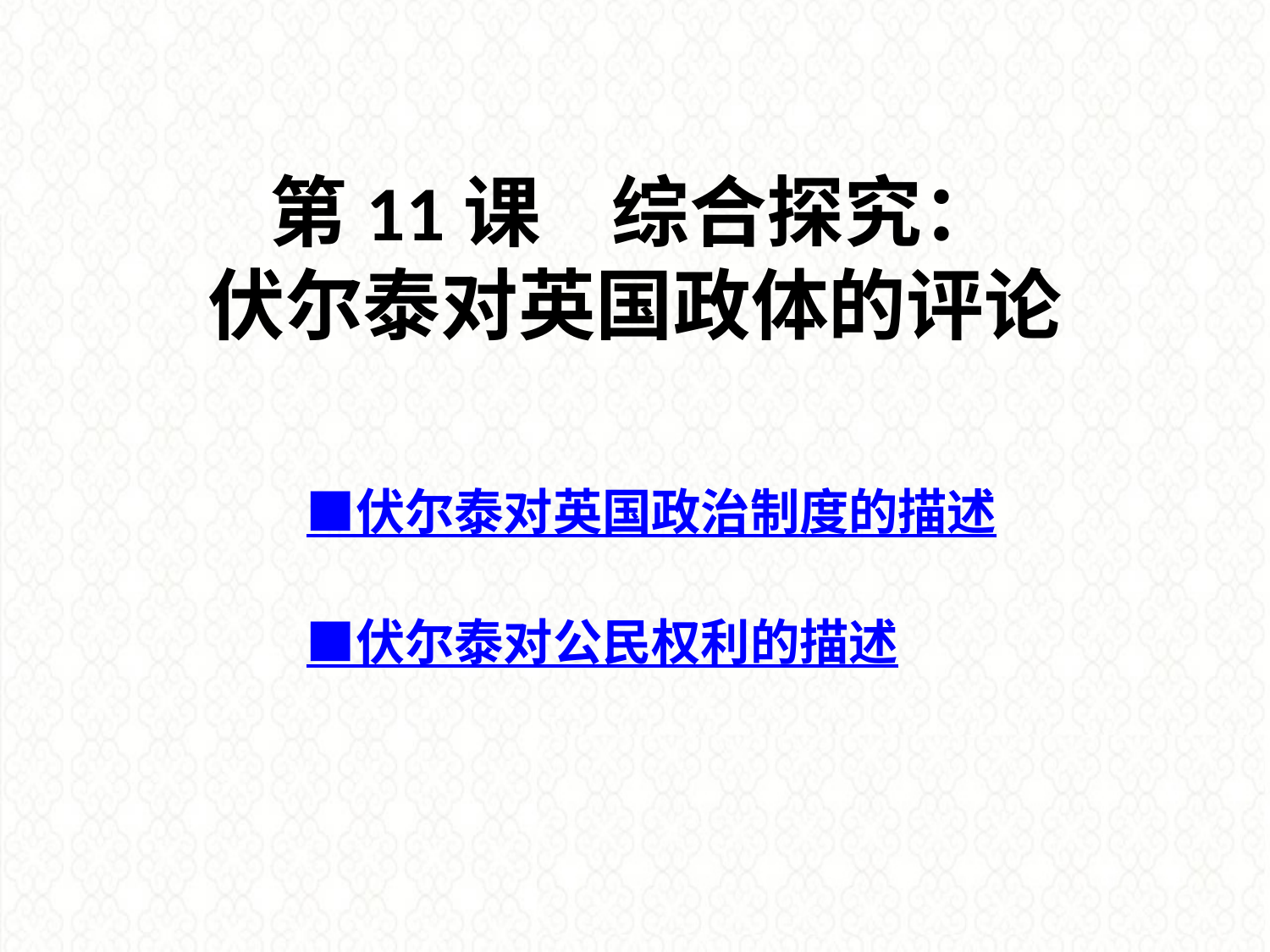

# 第11课    综合探究： 伏尔泰对英国政体的评论
■伏尔泰对英国政治制度的描述

■伏尔泰对公民权利的描述